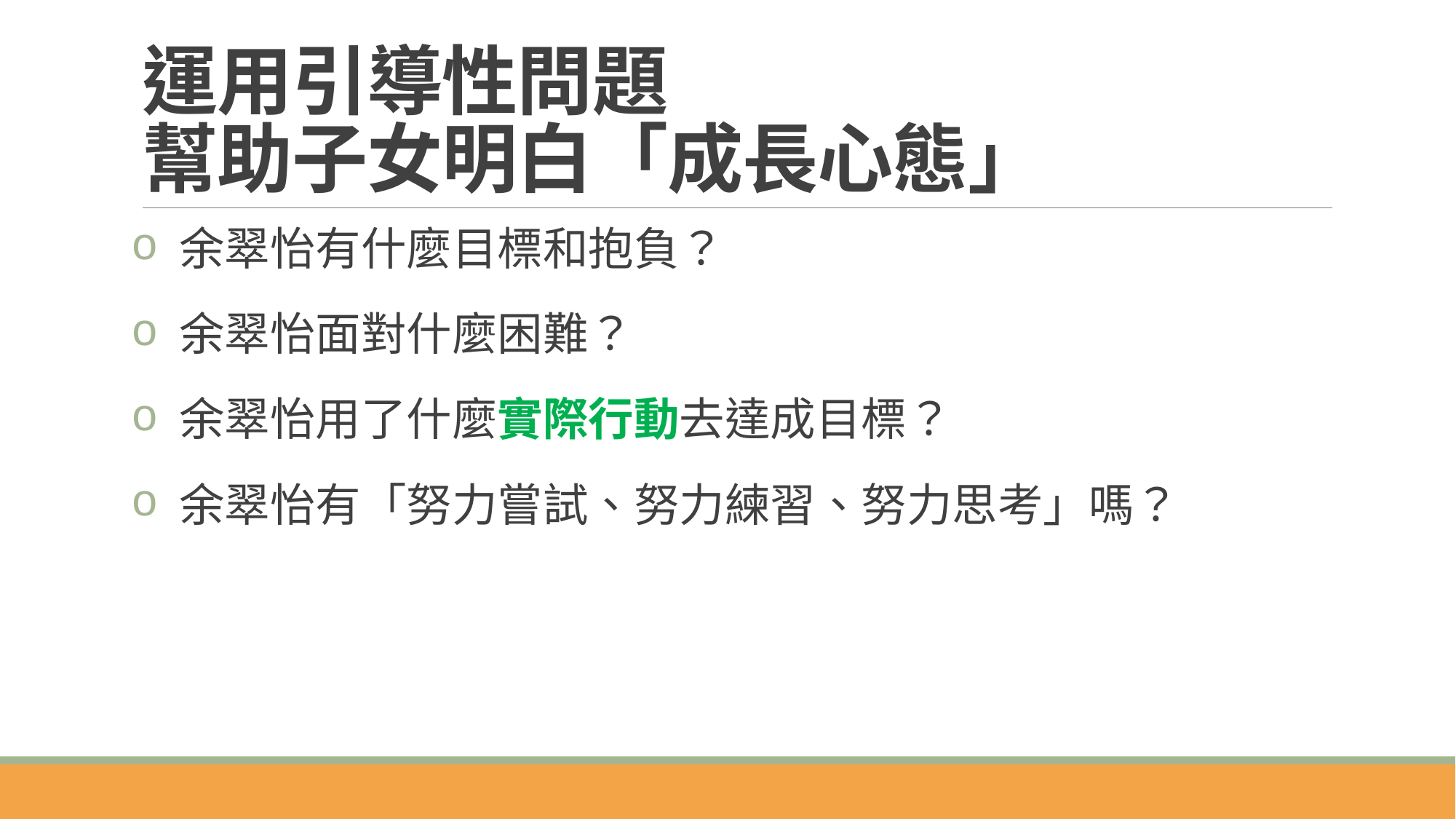

# 運用引導性問題 幫助子女明白「成長心態」
 余翠怡有什麼目標和抱負？
 余翠怡面對什麼困難？
 余翠怡用了什麼實際行動去達成目標？
 余翠怡有「努力嘗試、努力練習、努力思考」嗎？